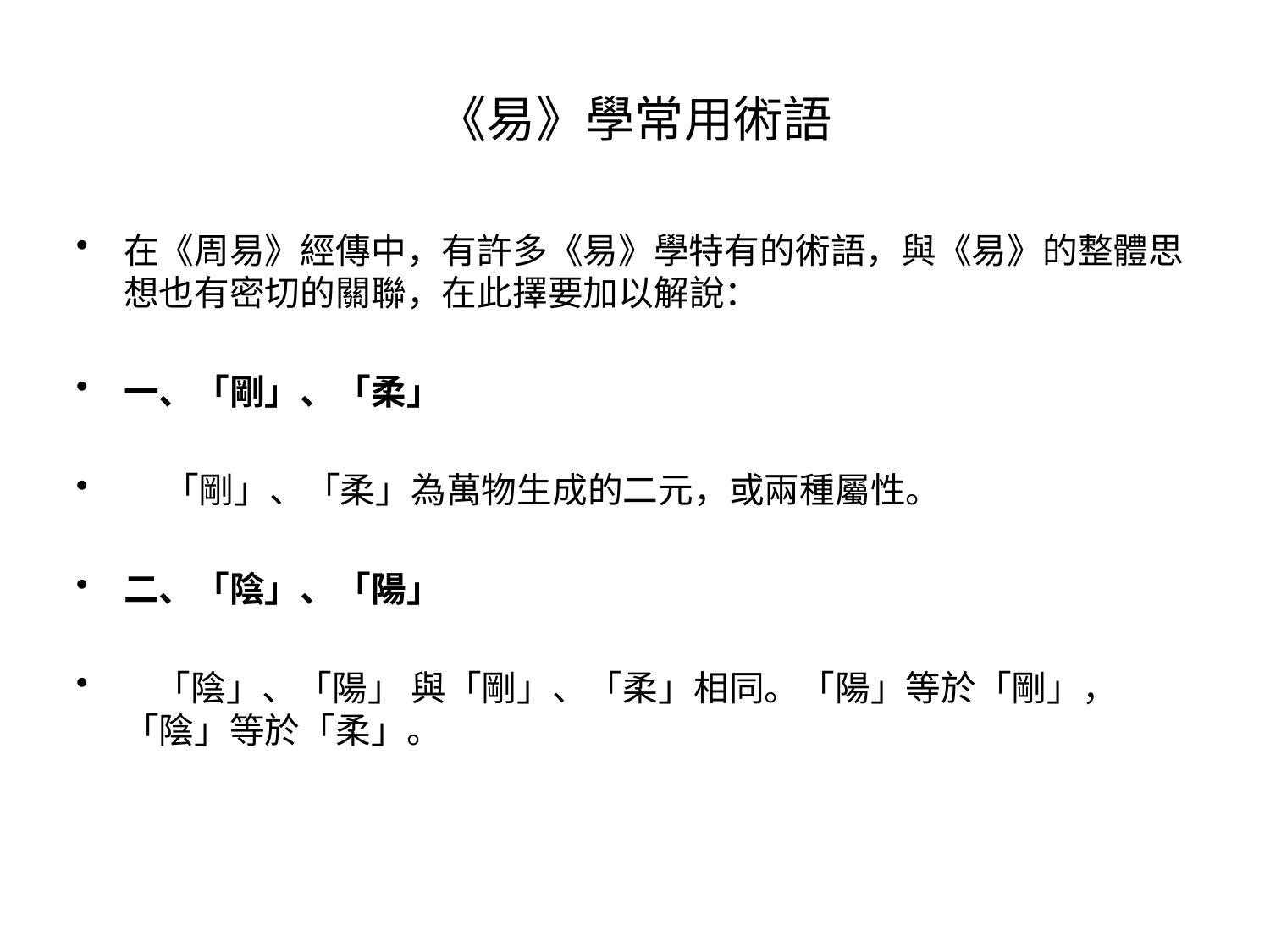

# 《易》學常用術語
在《周易》經傳中，有許多《易》學特有的術語，與《易》的整體思想也有密切的關聯，在此擇要加以解說：

一、「剛」、「柔」

    「剛」、「柔」為萬物生成的二元，或兩種屬性。

二、「陰」、「陽」

   「陰」、「陽」 與「剛」、「柔」相同。「陽」等於「剛」，「陰」等於「柔」。